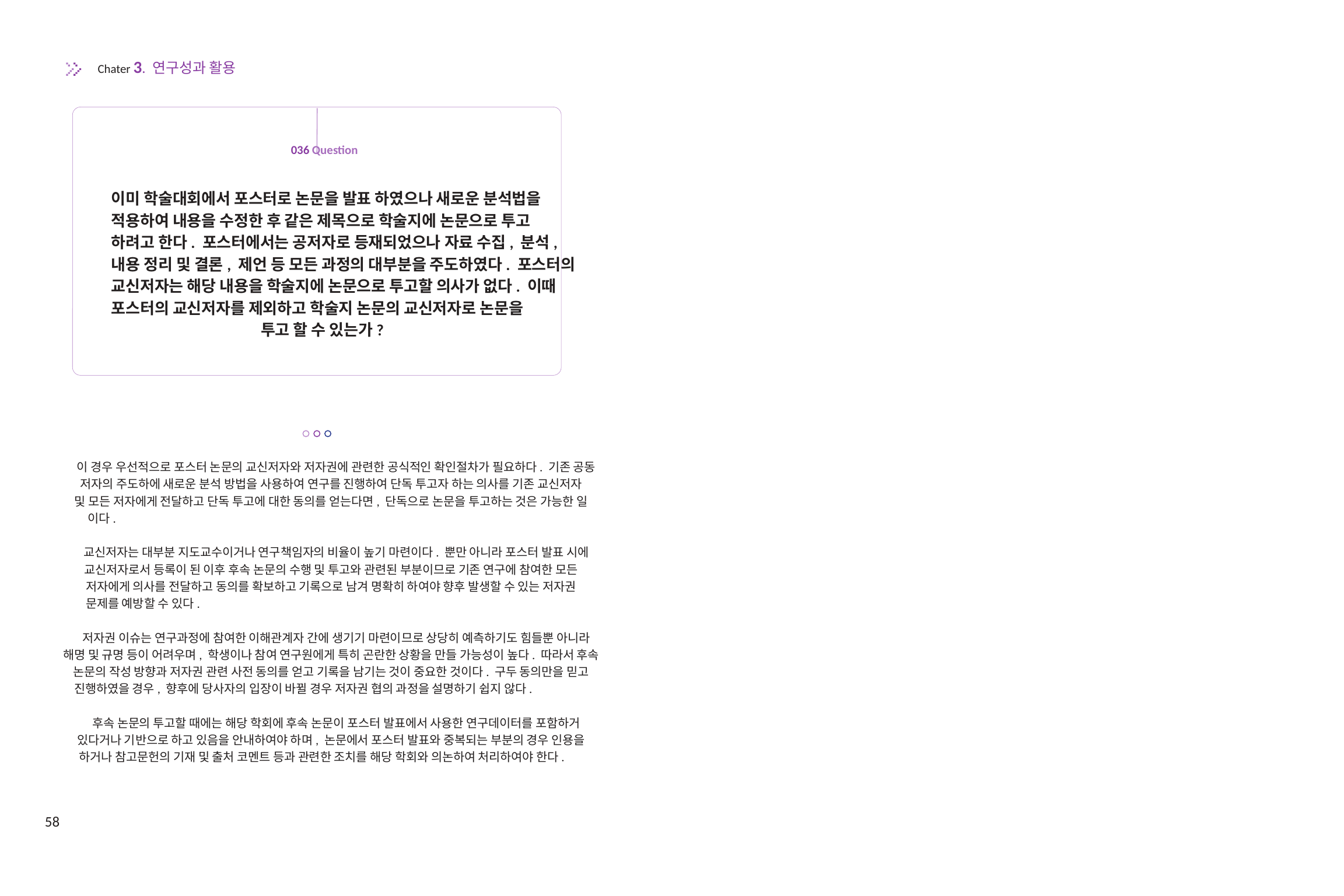

Chater 3. 연구성과 활용

036 Question

이미 학술대회에서 포스터로 논문을 발표 하였으나 새로운 분석법을
적용하여 내용을 수정한 후 같은 제목으로 학술지에 논문으로 투고
하려고 한다. 포스터에서는 공저자로 등재되었으나 자료 수집, 분석,
내용 정리 및 결론, 제언 등 모든 과정의 대부분을 주도하였다. 포스터의
교신저자는 해당 내용을 학술지에 논문으로 투고할 의사가 없다. 이때
포스터의 교신저자를 제외하고 학술지 논문의 교신저자로 논문을
투고 할 수 있는가?

이 경우 우선적으로 포스터 논문의 교신저자와 저자권에 관련한 공식적인 확인절차가 필요하다. 기존 공동
저자의 주도하에 새로운 분석 방법을 사용하여 연구를 진행하여 단독 투고자 하는 의사를 기존 교신저자
및 모든 저자에게 전달하고 단독 투고에 대한 동의를 얻는다면, 단독으로 논문을 투고하는 것은 가능한 일
이다.
교신저자는 대부분 지도교수이거나 연구책임자의 비율이 높기 마련이다. 뿐만 아니라 포스터 발표 시에
교신저자로서 등록이 된 이후 후속 논문의 수행 및 투고와 관련된 부분이므로 기존 연구에 참여한 모든
저자에게 의사를 전달하고 동의를 확보하고 기록으로 남겨 명확히 하여야 향후 발생할 수 있는 저자권
문제를 예방할 수 있다.
저자권 이슈는 연구과정에 참여한 이해관계자 간에 생기기 마련이므로 상당히 예측하기도 힘들뿐 아니라
해명 및 규명 등이 어려우며, 학생이나 참여 연구원에게 특히 곤란한 상황을 만들 가능성이 높다. 따라서 후속
논문의 작성 방향과 저자권 관련 사전 동의를 얻고 기록을 남기는 것이 중요한 것이다. 구두 동의만을 믿고
진행하였을 경우, 향후에 당사자의 입장이 바뀔 경우 저자권 협의 과정을 설명하기 쉽지 않다.
후속 논문의 투고할 때에는 해당 학회에 후속 논문이 포스터 발표에서 사용한 연구데이터를 포함하거
있다거나 기반으로 하고 있음을 안내하여야 하며, 논문에서 포스터 발표와 중복되는 부분의 경우 인용을
하거나 참고문헌의 기재 및 출처 코멘트 등과 관련한 조치를 해당 학회와 의논하여 처리하여야 한다.
58